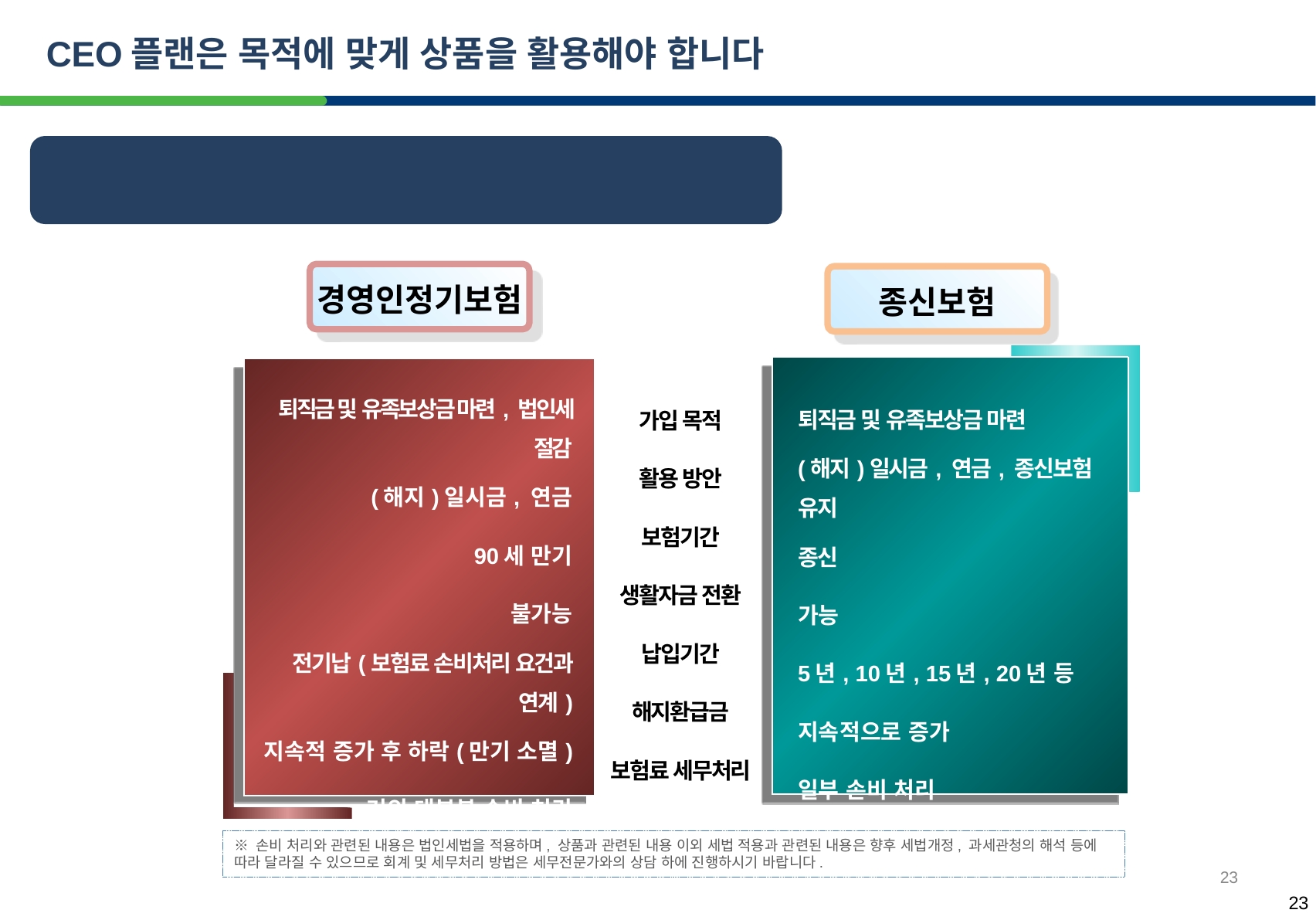

23
CEO플랜은 목적에 맞게 상품을 활용해야 합니다
납입기간 중 ‘법인세 절감’을 생각한다면 경영인정기보험을,
향후 ‘해지환급금’까지 생각한다면 종신보험을!
경영인정기보험
종신보험

| 퇴직금 및 유족보상금 마련, 법인세 절감 |
| --- |
| (해지)일시금, 연금 |
| 90세 만기 |
| 불가능 |
| 전기납(보험료 손비처리 요건과 연계) |
| 지속적 증가 후 하락(만기 소멸) |
| 거의 대부분 손비 처리 |
| 퇴직금 및 유족보상금 마련 |
| --- |
| (해지)일시금, 연금, 종신보험 유지 |
| 종신 |
| 가능 |
| 5년, 10년, 15년, 20년 등 |
| 지속적으로 증가 |
| 일부 손비 처리 |
| 가입 목적 |
| --- |
| 활용 방안 |
| 보험기간 |
| 생활자금 전환 |
| 납입기간 |
| 해지환급금 |
| 보험료 세무처리 |

※ 손비 처리와 관련된 내용은 법인세법을 적용하며, 상품과 관련된 내용 이외 세법 적용과 관련된 내용은 향후 세법개정, 과세관청의 해석 등에 따라 달라질 수 있으므로 회계 및 세무처리 방법은 세무전문가와의 상담 하에 진행하시기 바랍니다.